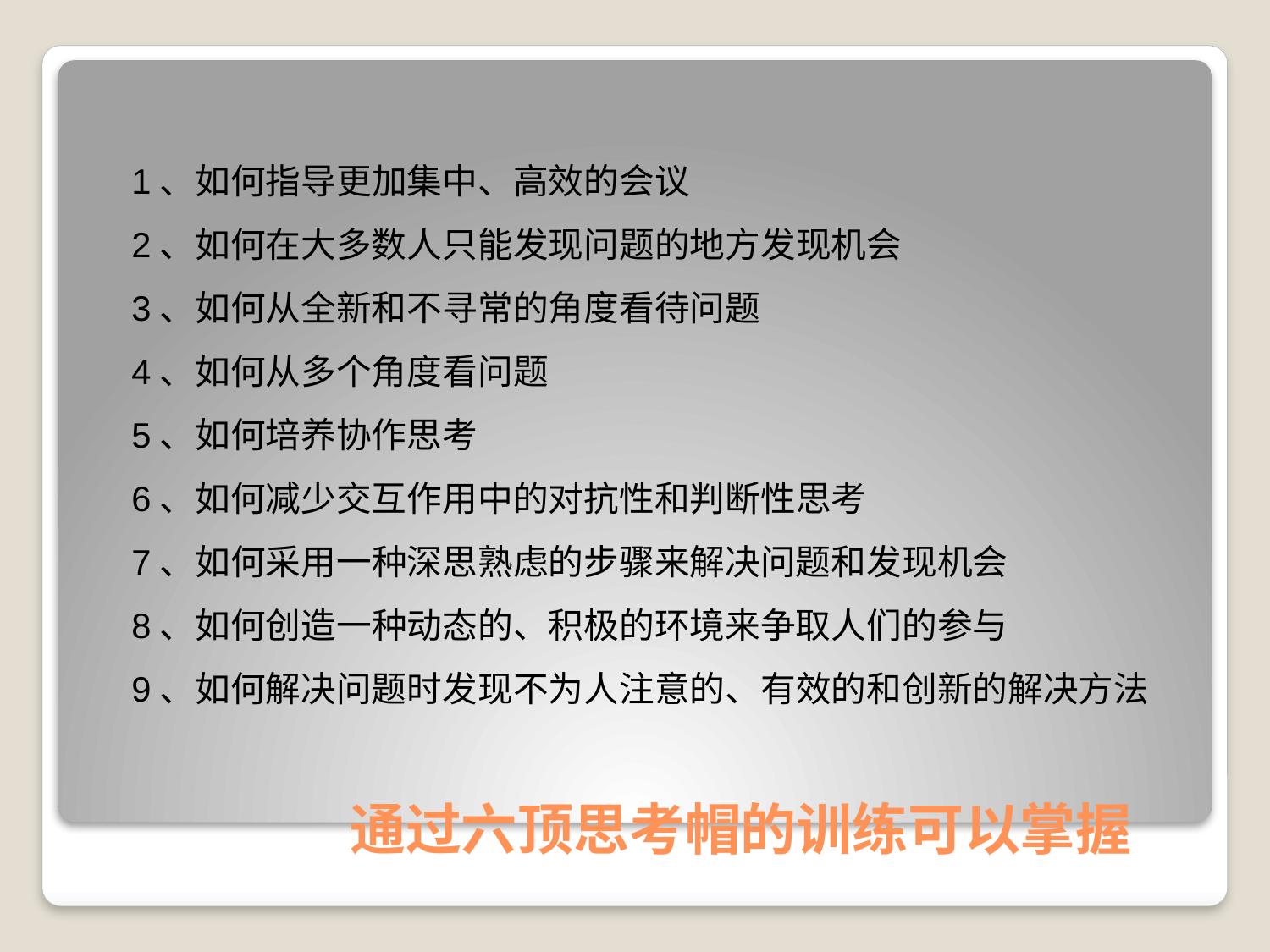

1、如何指导更加集中、高效的会议
2、如何在大多数人只能发现问题的地方发现机会
3、如何从全新和不寻常的角度看待问题
4、如何从多个角度看问题
5、如何培养协作思考
6、如何减少交互作用中的对抗性和判断性思考
7、如何采用一种深思熟虑的步骤来解决问题和发现机会
8、如何创造一种动态的、积极的环境来争取人们的参与
9、如何解决问题时发现不为人注意的、有效的和创新的解决方法
通过六顶思考帽的训练可以掌握